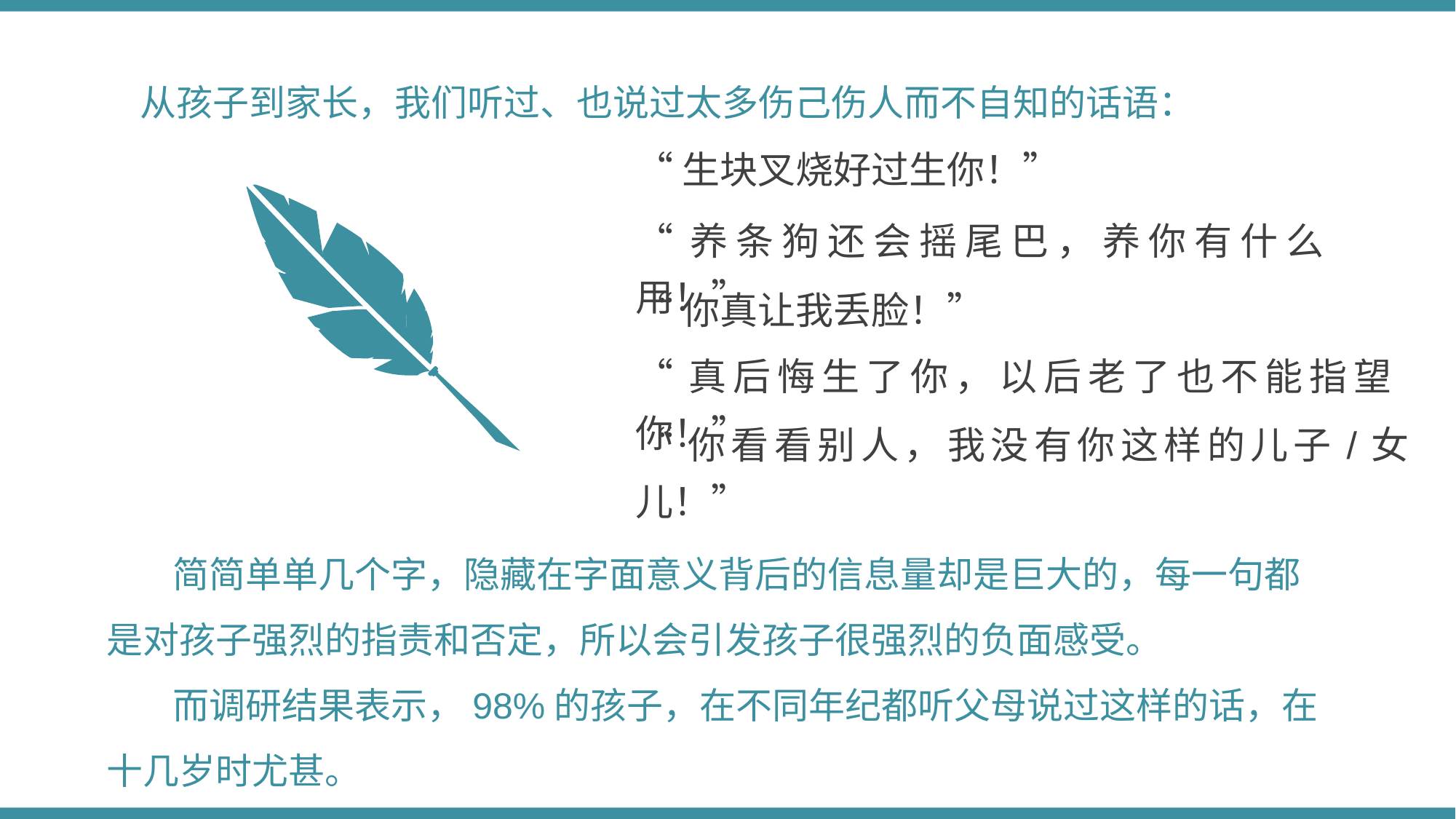

从孩子到家长，我们听过、也说过太多伤己伤人而不自知的话语：
“生块叉烧好过生你！”

“养条狗还会摇尾巴，养你有什么用！”
“你真让我丢脸！”
“真后悔生了你，以后老了也不能指望你！”
“你看看别人，我没有你这样的儿子/女儿！”
       简简单单几个字，隐藏在字面意义背后的信息量却是巨大的，每一句都是对孩子强烈的指责和否定，所以会引发孩子很强烈的负面感受。
       而调研结果表示，98%的孩子，在不同年纪都听父母说过这样的话，在十几岁时尤甚。